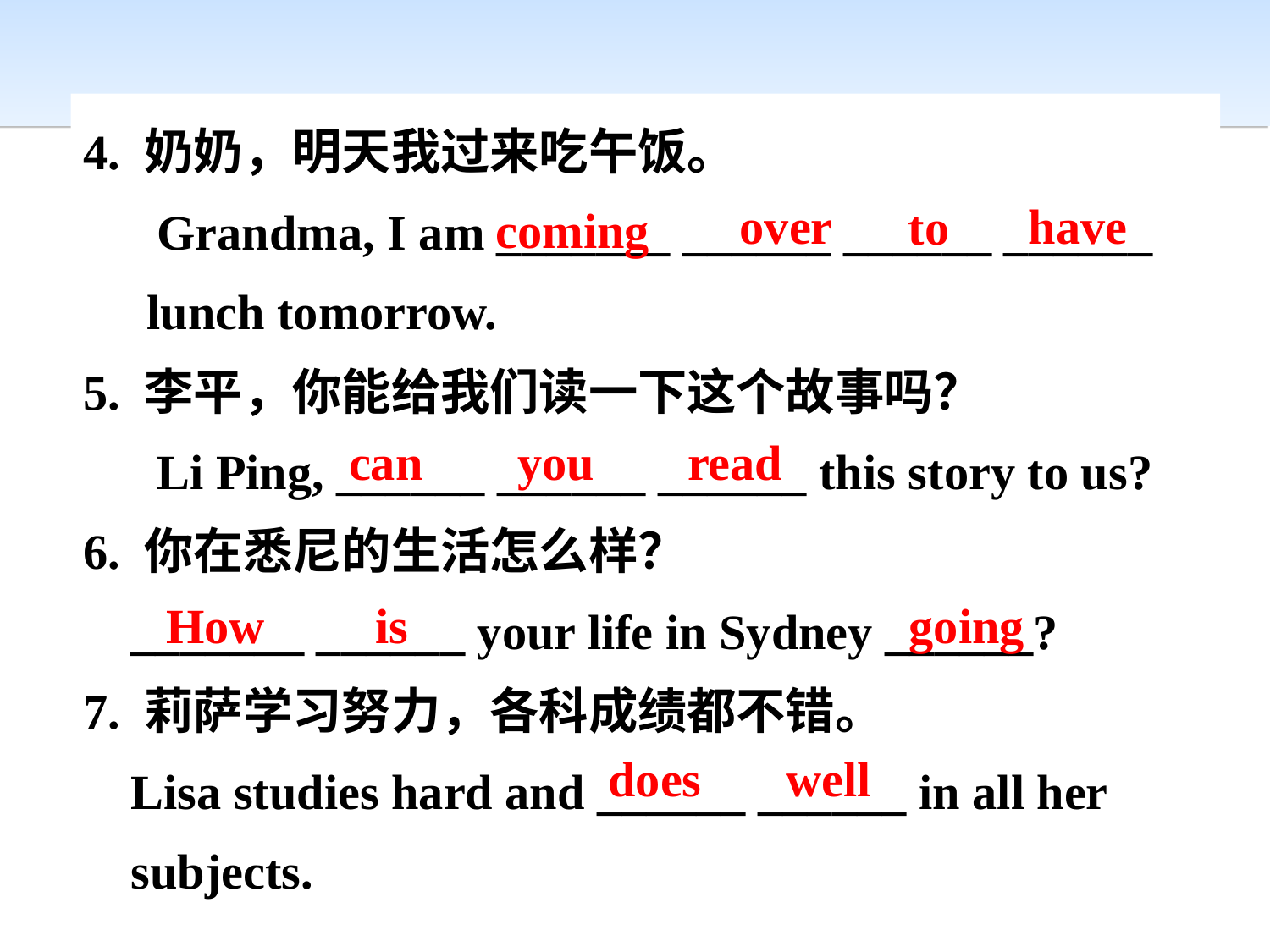

4. 奶奶，明天我过来吃午饭。
      Grandma, I am _______ ______ ______ ______ lunch tomorrow.
5. 李平，你能给我们读一下这个故事吗？
      Li Ping, ______ ______ ______ this story to us?
6. 你在悉尼的生活怎么样？
_______ ______ your life in Sydney ______?
7. 莉萨学习努力，各科成绩都不错。
Lisa studies hard and ______ ______ in all her subjects.
over
have
to
 coming
can
you
read
How         is
going
does
well